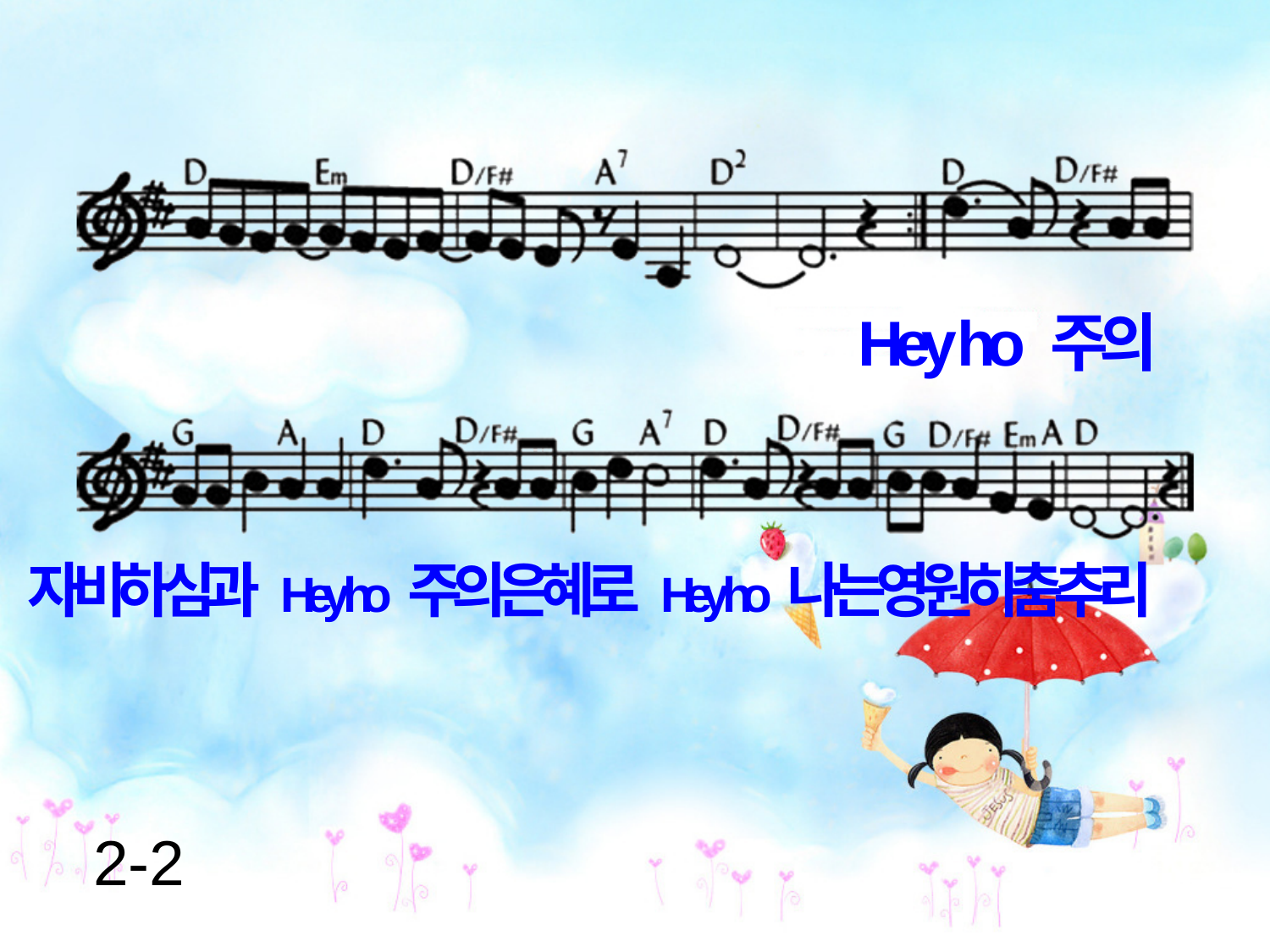

Hey ho 주의
자비하심과 Hey ho 주의은혜로 Hey ho 나는영원히춤추리
2-2